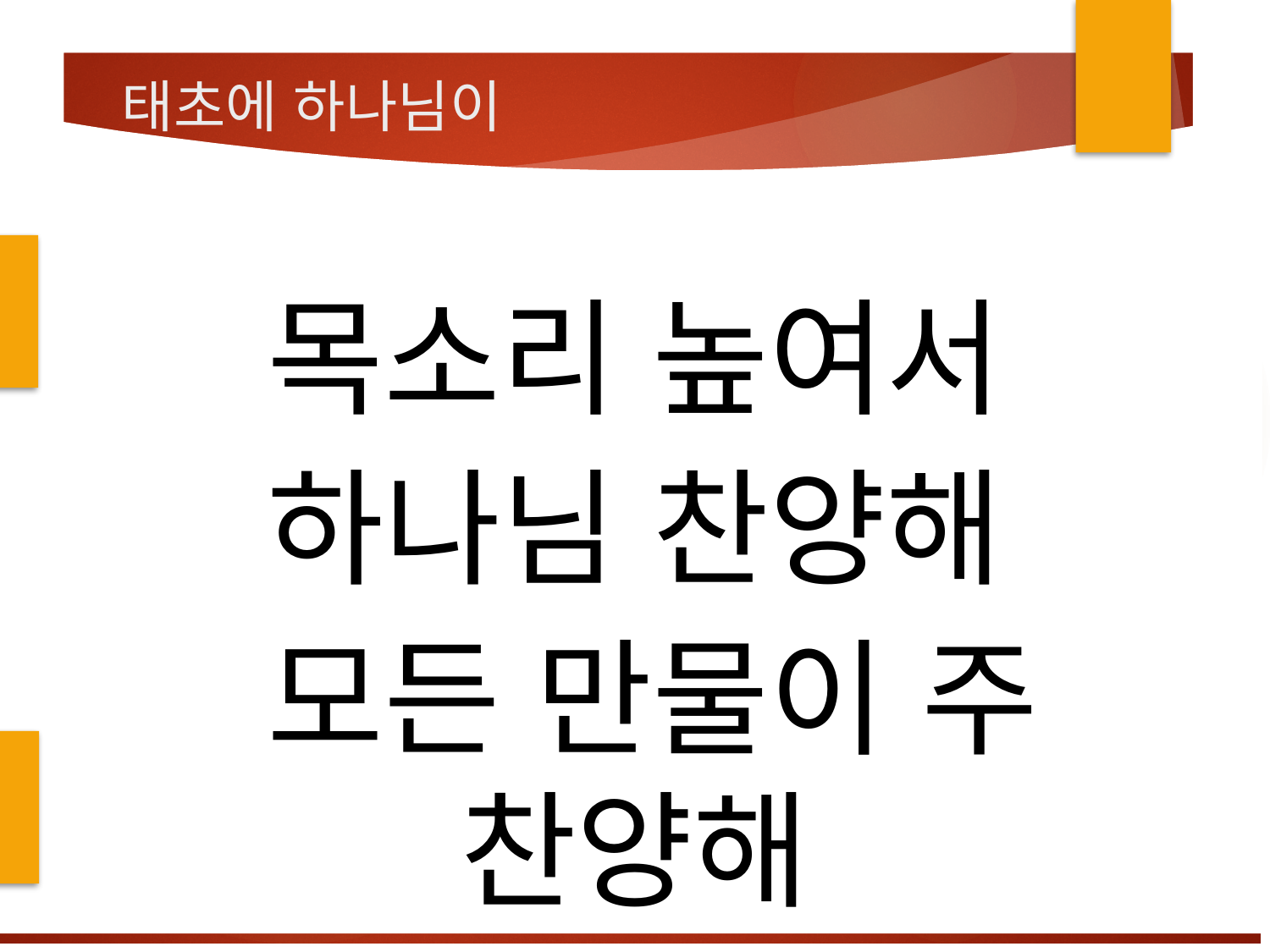

# 태초에 하나님이
목소리 높여서
하나님 찬양해
모든 만물이 주 찬양해